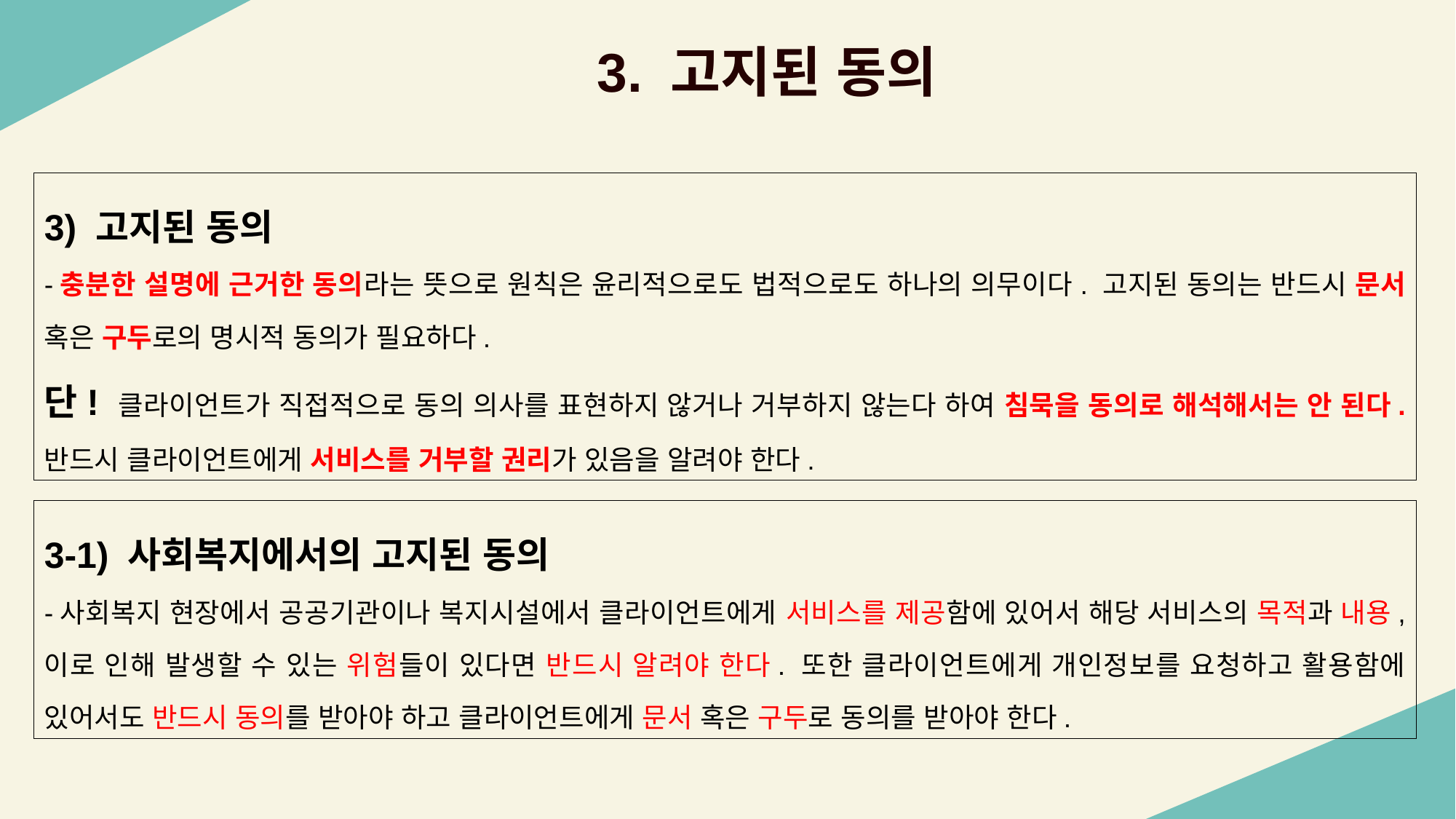

3. 고지된 동의
3) 고지된 동의
-충분한 설명에 근거한 동의라는 뜻으로 원칙은 윤리적으로도 법적으로도 하나의 의무이다. 고지된 동의는 반드시 문서 혹은 구두로의 명시적 동의가 필요하다.
단! 클라이언트가 직접적으로 동의 의사를 표현하지 않거나 거부하지 않는다 하여 침묵을 동의로 해석해서는 안 된다. 반드시 클라이언트에게 서비스를 거부할 권리가 있음을 알려야 한다.
3-1) 사회복지에서의 고지된 동의
-사회복지 현장에서 공공기관이나 복지시설에서 클라이언트에게 서비스를 제공함에 있어서 해당 서비스의 목적과 내용, 이로 인해 발생할 수 있는 위험들이 있다면 반드시 알려야 한다. 또한 클라이언트에게 개인정보를 요청하고 활용함에 있어서도 반드시 동의를 받아야 하고 클라이언트에게 문서 혹은 구두로 동의를 받아야 한다.